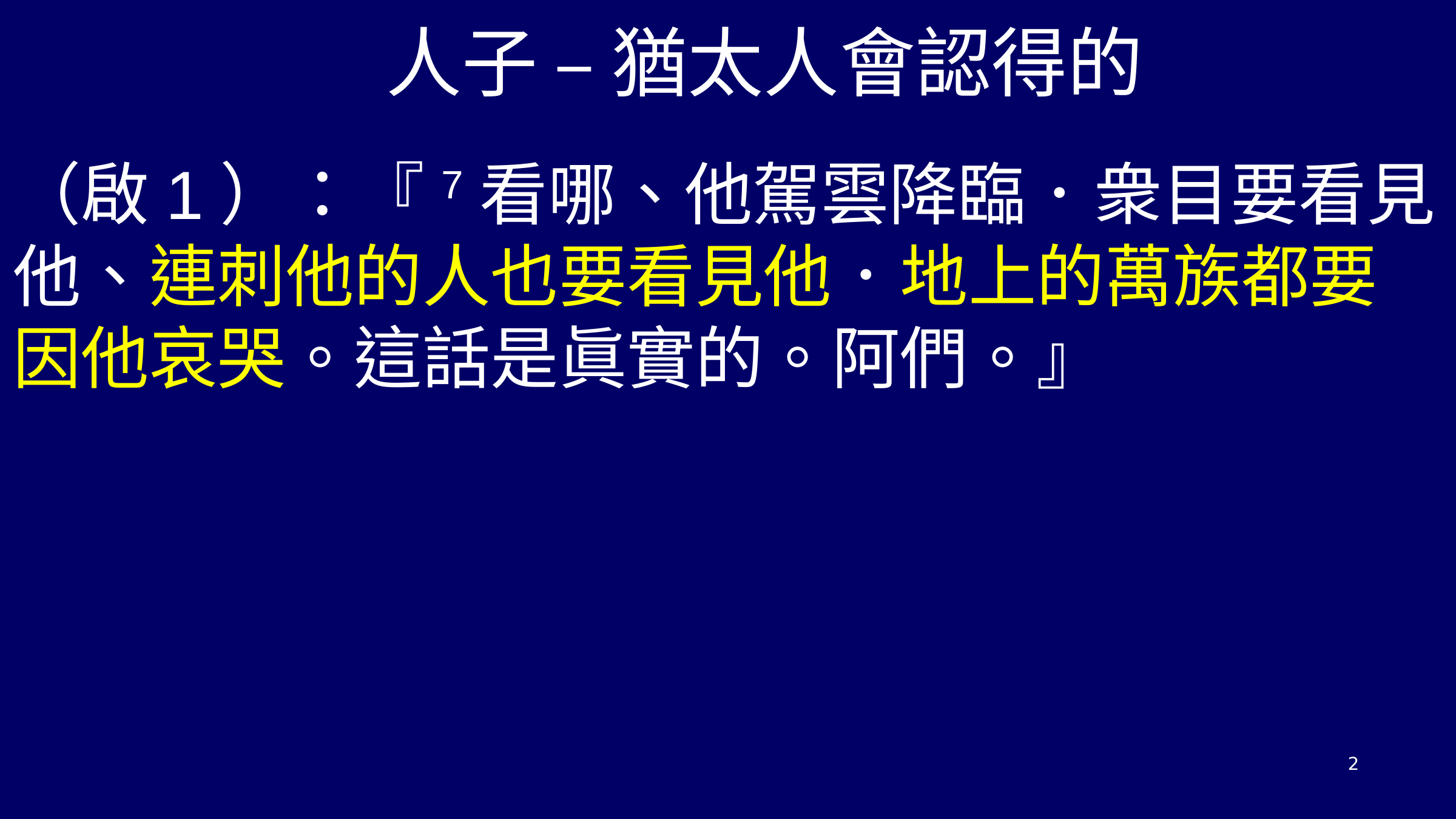

人子 – 猶太人會認得的
（啟1）：『7看哪、他駕雲降臨．衆目要看見他、連刺他的人也要看見他．地上的萬族都要因他哀哭。這話是眞實的。阿們。』
2